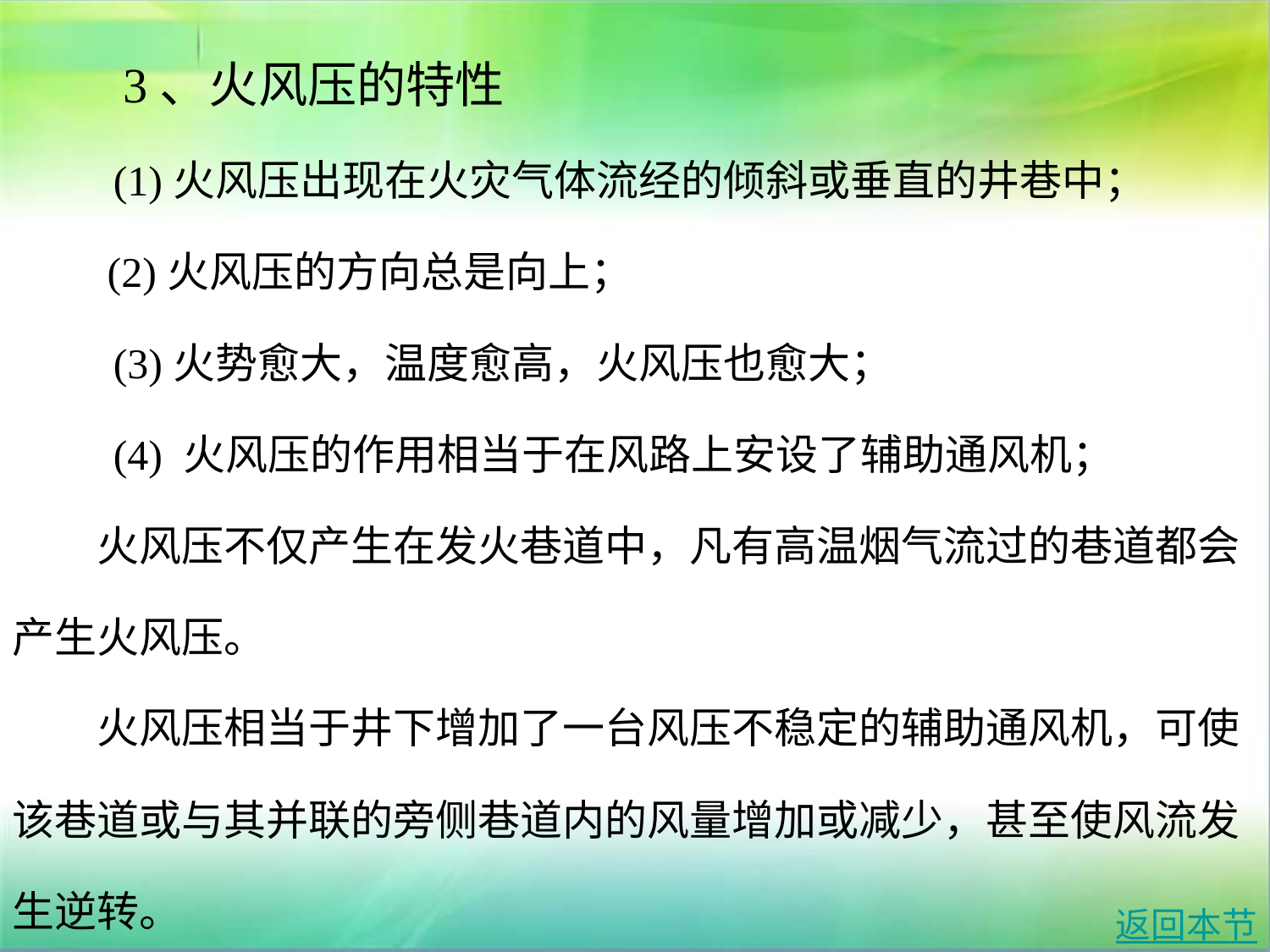

3、火风压的特性
   　 (1)火风压出现在火灾气体流经的倾斜或垂直的井巷中；
　　(2)火风压的方向总是向上；
    　(3)火势愈大，温度愈高，火风压也愈大；
    　(4) 火风压的作用相当于在风路上安设了辅助通风机；
　　火风压不仅产生在发火巷道中，凡有高温烟气流过的巷道都会产生火风压。
　　火风压相当于井下增加了一台风压不稳定的辅助通风机，可使该巷道或与其并联的旁侧巷道内的风量增加或减少，甚至使风流发生逆转。
返回本节